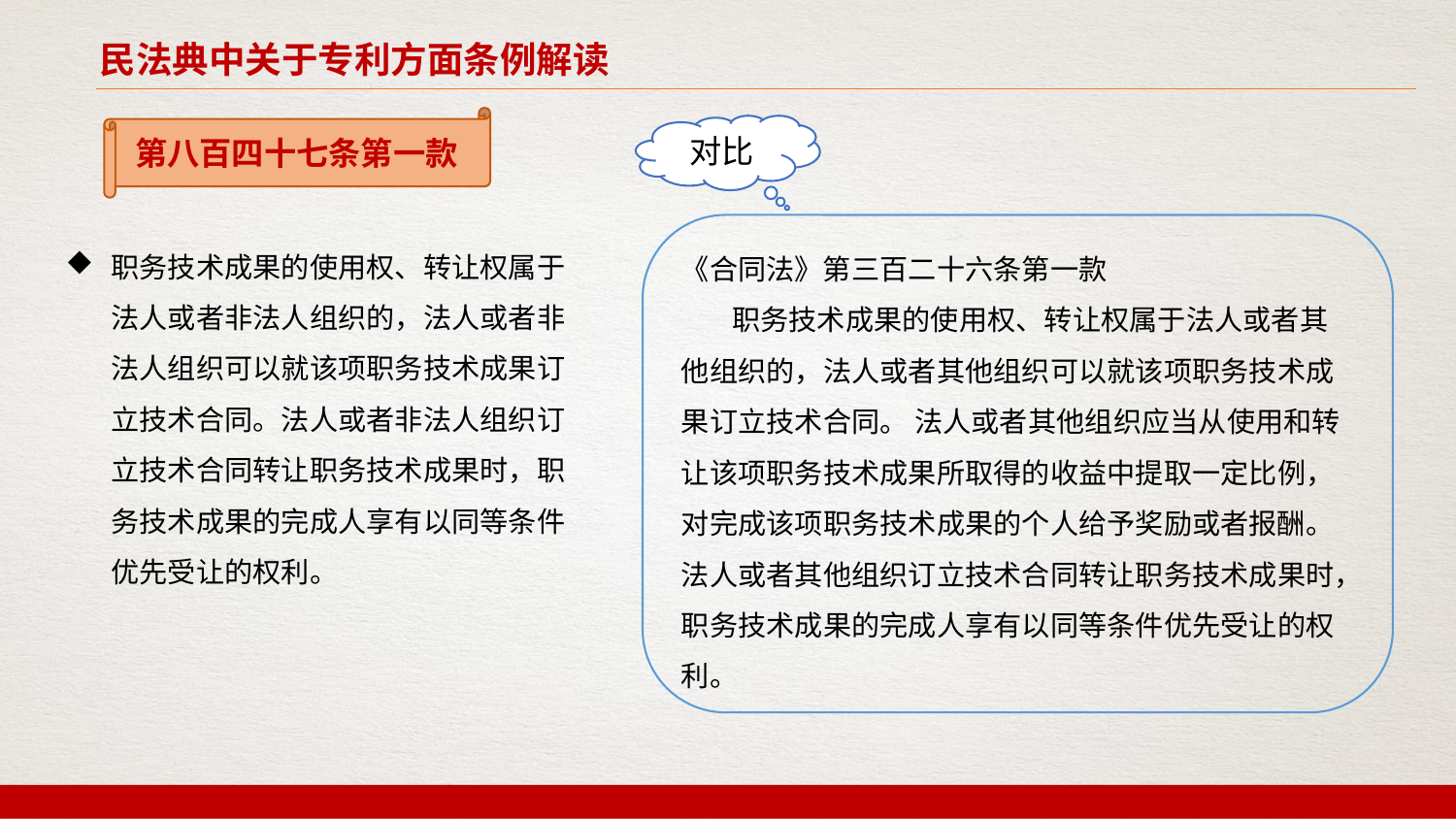

民法典中关于专利方面条例解读
第八百四十七条第一款
对比
《合同法》第三百二十六条第一款
       职务技术成果的使用权、转让权属于法人或者其他组织的，法人或者其他组织可以就该项职务技术成果订立技术合同。 法人或者其他组织应当从使用和转让该项职务技术成果所取得的收益中提取一定比例，对完成该项职务技术成果的个人给予奖励或者报酬。法人或者其他组织订立技术合同转让职务技术成果时，职务技术成果的完成人享有以同等条件优先受让的权利。
职务技术成果的使用权、转让权属于法人或者非法人组织的，法人或者非法人组织可以就该项职务技术成果订立技术合同。法人或者非法人组织订立技术合同转让职务技术成果时，职务技术成果的完成人享有以同等条件优先受让的权利。